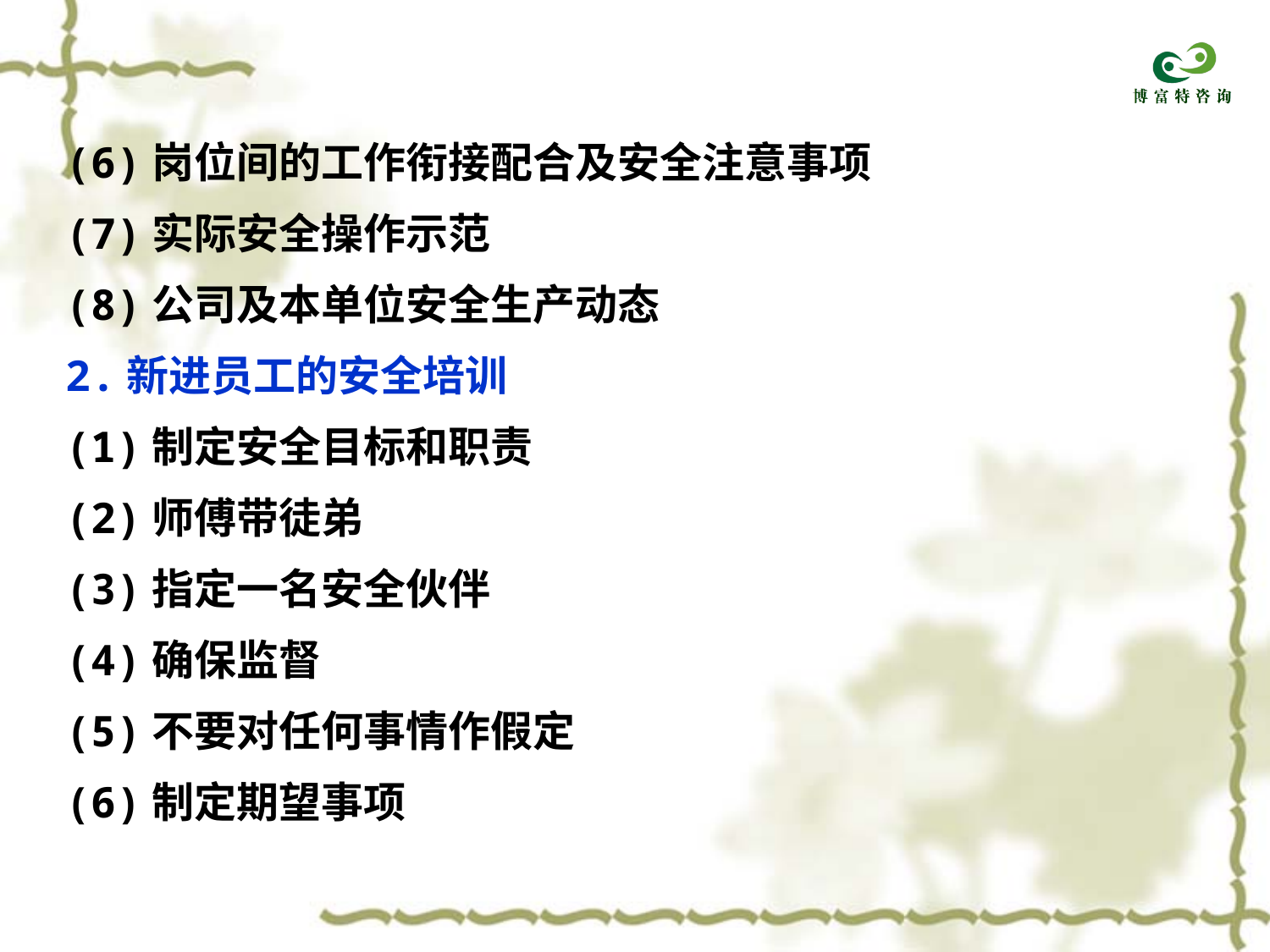

(6)岗位间的工作衔接配合及安全注意事项
(7)实际安全操作示范
(8)公司及本单位安全生产动态
2.新进员工的安全培训
(1)制定安全目标和职责
(2)师傅带徒弟
(3)指定一名安全伙伴
(4)确保监督
(5)不要对任何事情作假定
(6)制定期望事项